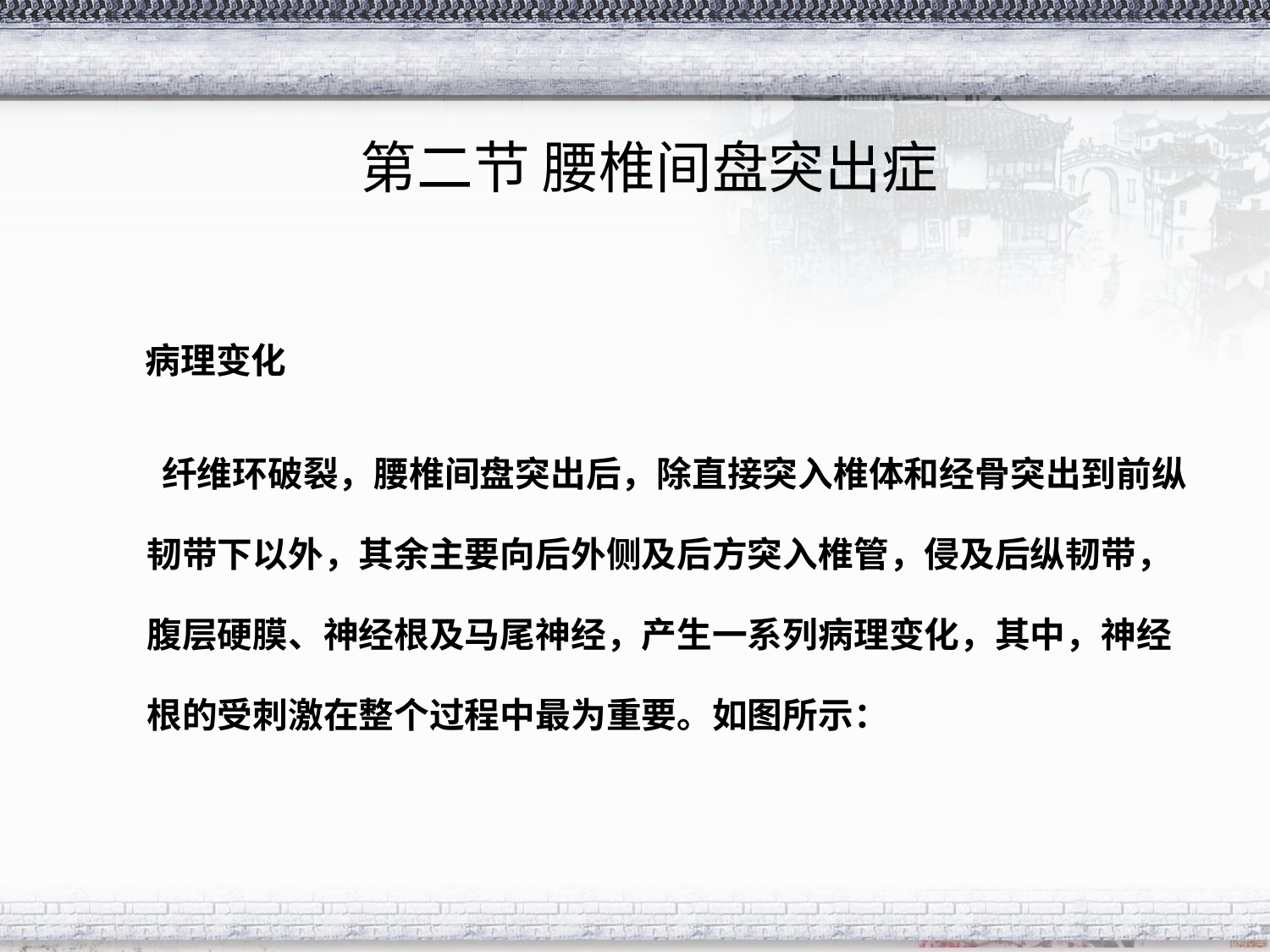

第二节 腰椎间盘突出症
    病理变化
       纤维环破裂，腰椎间盘突出后，除直接突入椎体和经骨突出到前纵韧带下以外，其余主要向后外侧及后方突入椎管，侵及后纵韧带，腹层硬膜、神经根及马尾神经，产生一系列病理变化，其中，神经根的受刺激在整个过程中最为重要。如图所示：